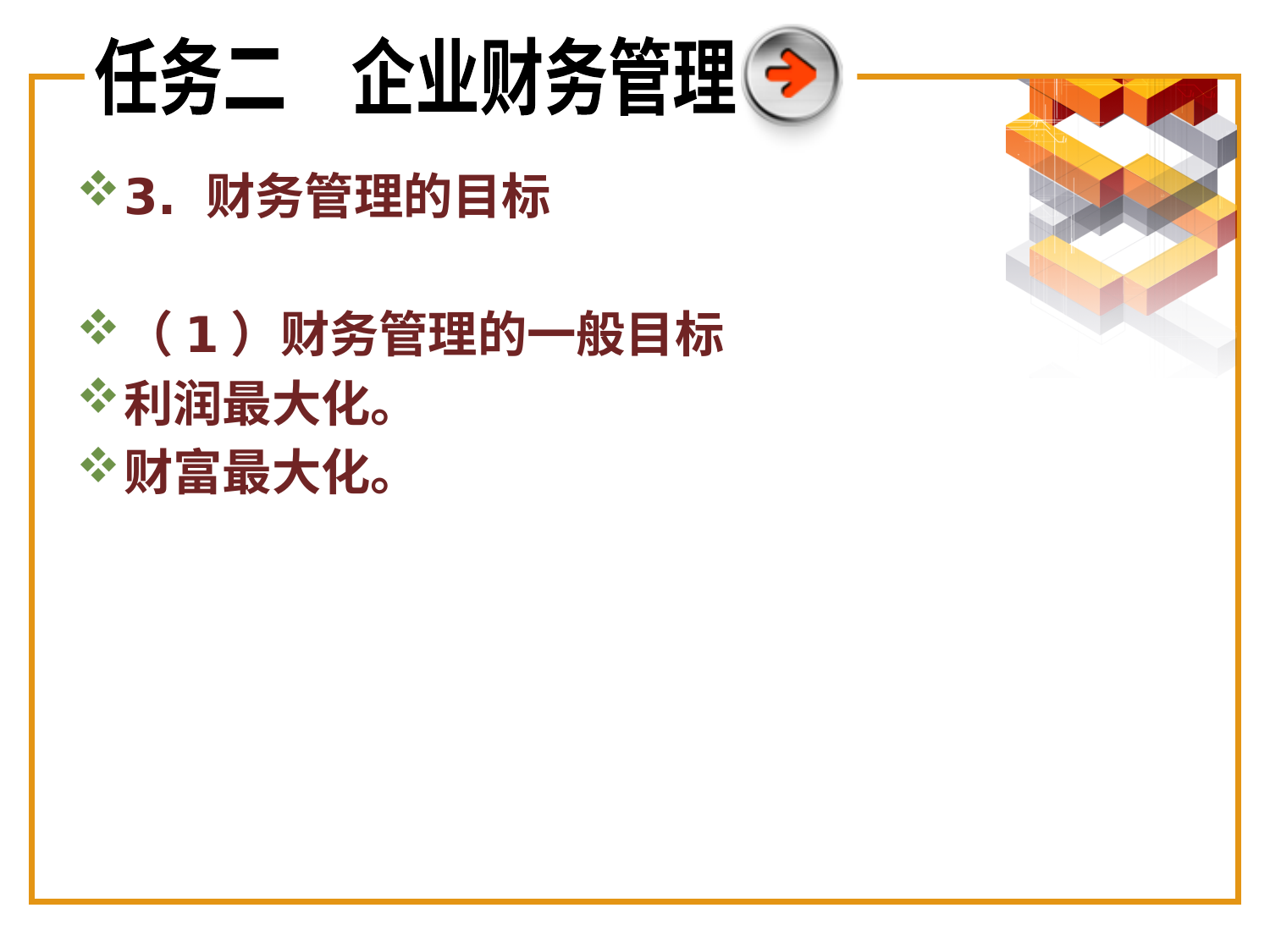

任务二　企业财务管理
3. 财务管理的目标

（1）财务管理的一般目标
利润最大化。
财富最大化。